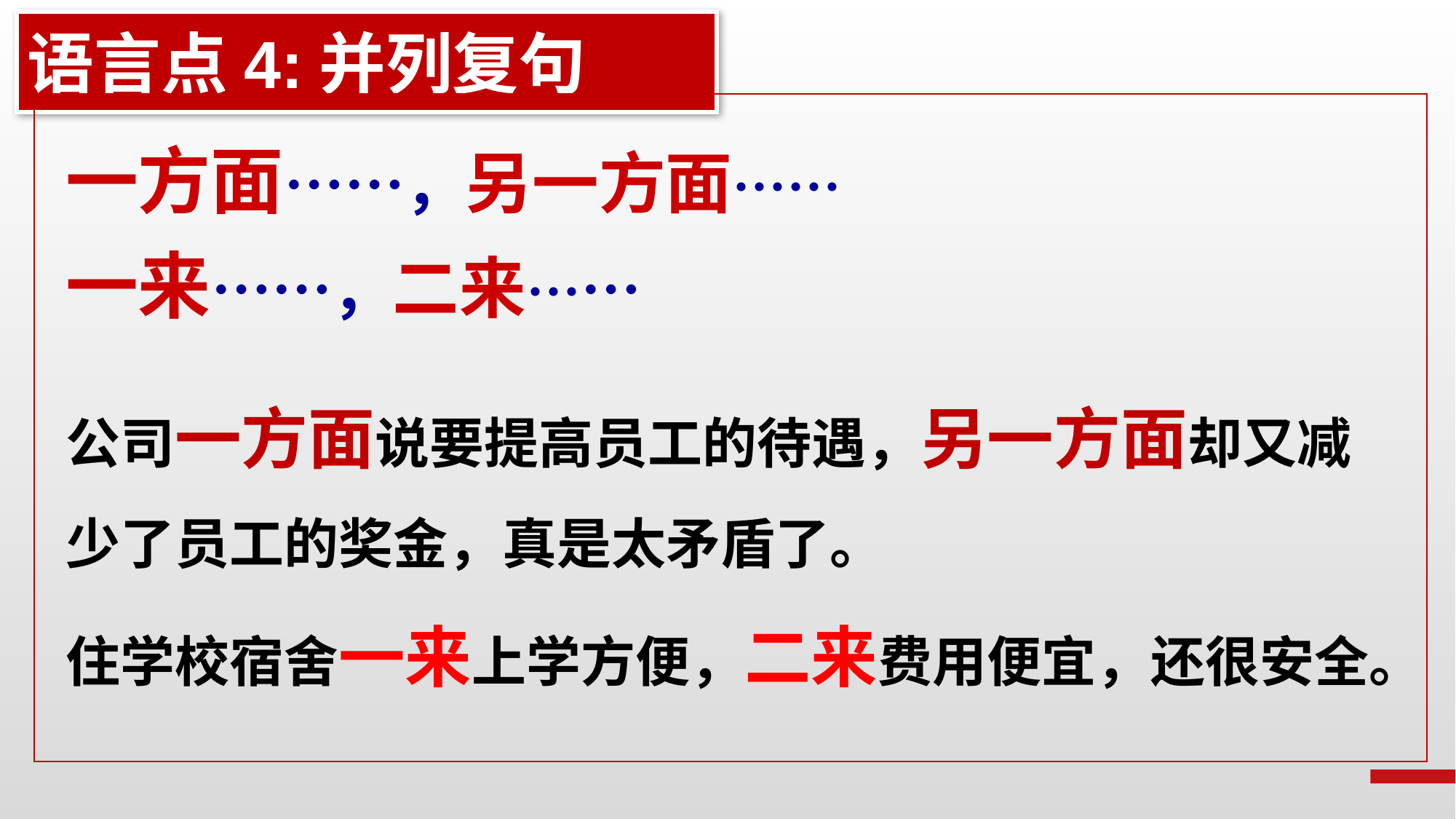

语言点4:并列复句

一方面……，另一方面……
一来……，二来……
公司一方面说要提高员工的待遇，另一方面却又减少了员工的奖金，真是太矛盾了。
住学校宿舍一来上学方便，二来费用便宜，还很安全。